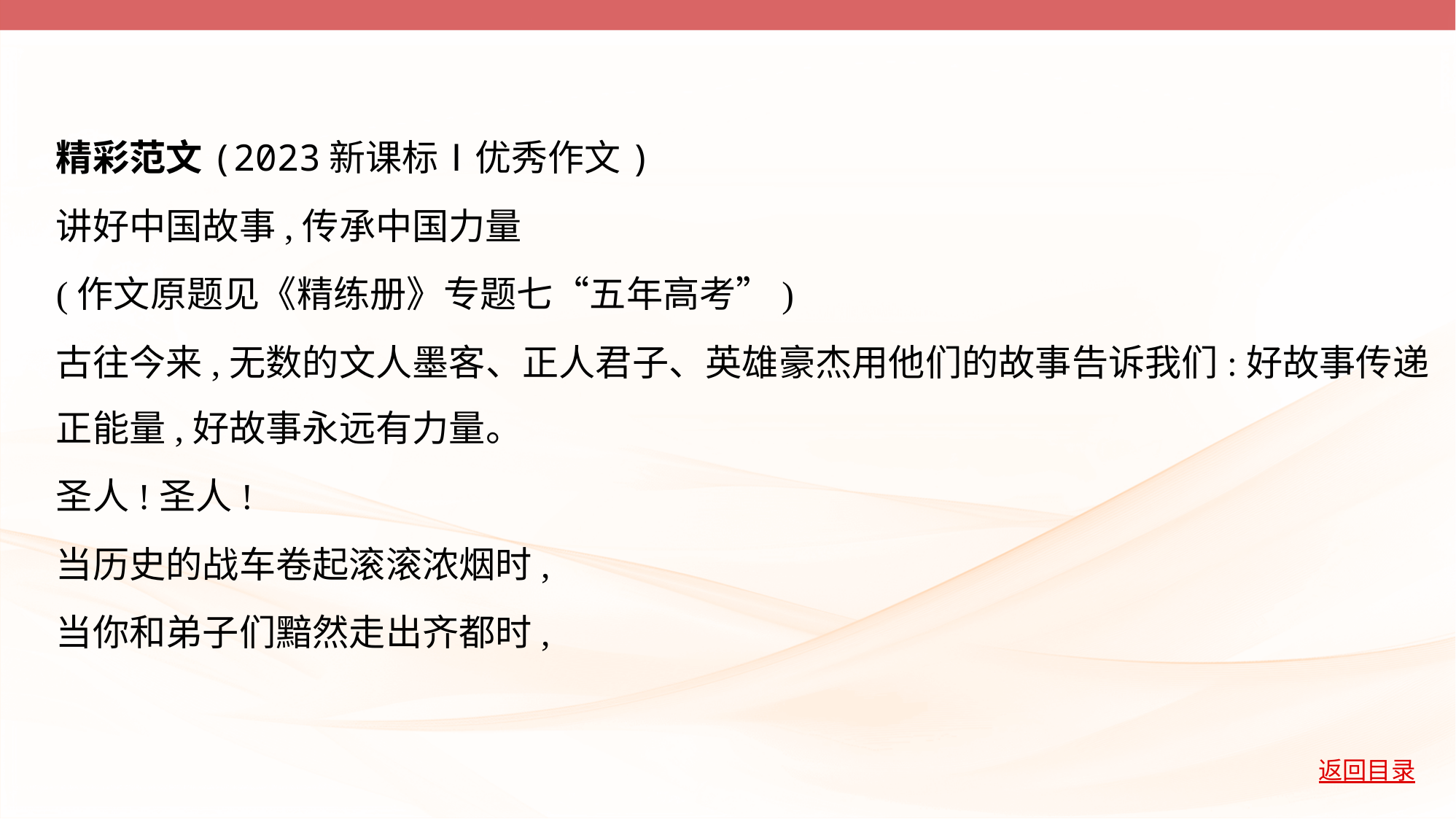

精彩范文(2023新课标Ⅰ优秀作文)
讲好中国故事,传承中国力量
(作文原题见《精练册》专题七“五年高考”)
古往今来,无数的文人墨客、正人君子、英雄豪杰用他们的故事告诉我们:好故事传递
正能量,好故事永远有力量。
圣人!圣人!
当历史的战车卷起滚滚浓烟时,
当你和弟子们黯然走出齐都时,